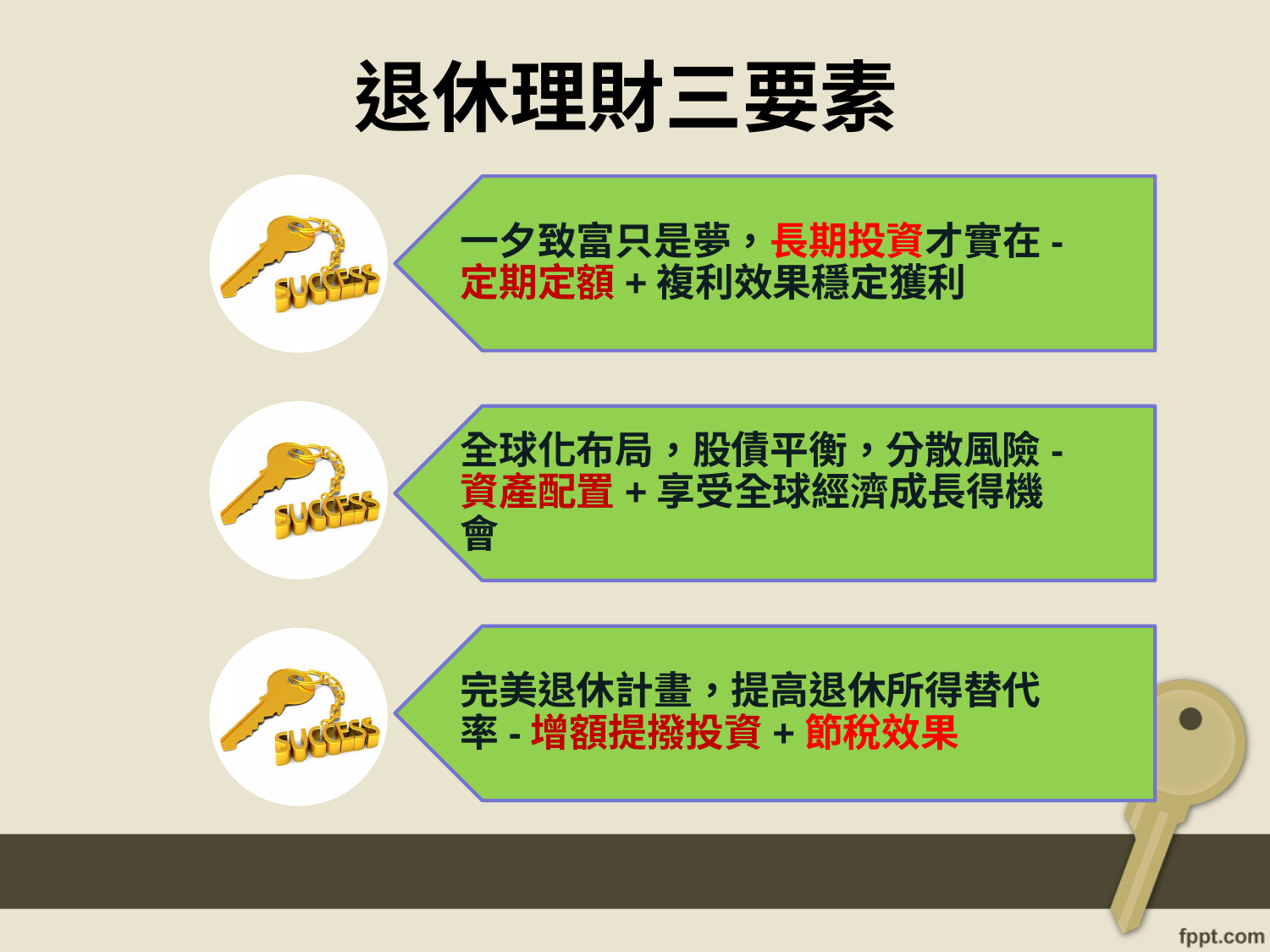

# 退休理財三要素
完美退休計畫，提高退休所得替代率-增額提撥投資+節稅效果
一夕致富只是夢，長期投資才實在-定期定額+複利效果穩定獲利
全球化布局，股債平衡，分散風險-資產配置+享受全球經濟成長得機會